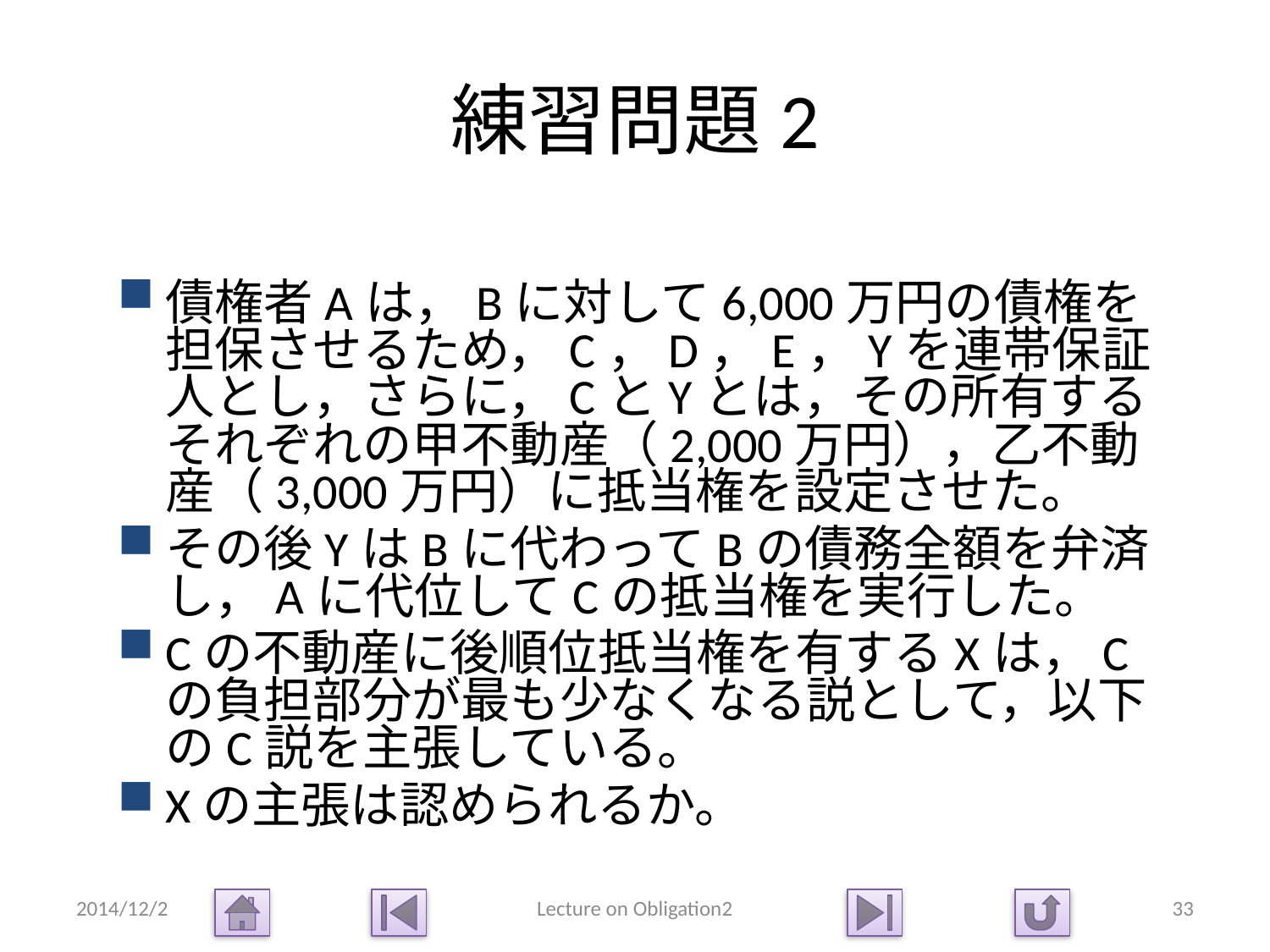

# 練習問題2
債権者Aは，Bに対して6,000万円の債権を担保させるため，C，D，E，Yを連帯保証人とし，さらに，CとYとは，その所有するそれぞれの甲不動産（2,000万円），乙不動産（3,000万円）に抵当権を設定させた。
その後YはBに代わってBの債務全額を弁済し，Aに代位してCの抵当権を実行した。
Cの不動産に後順位抵当権を有するXは，Cの負担部分が最も少なくなる説として，以下のC説を主張している。
Xの主張は認められるか。
2014/12/2
Lecture on Obligation2
33